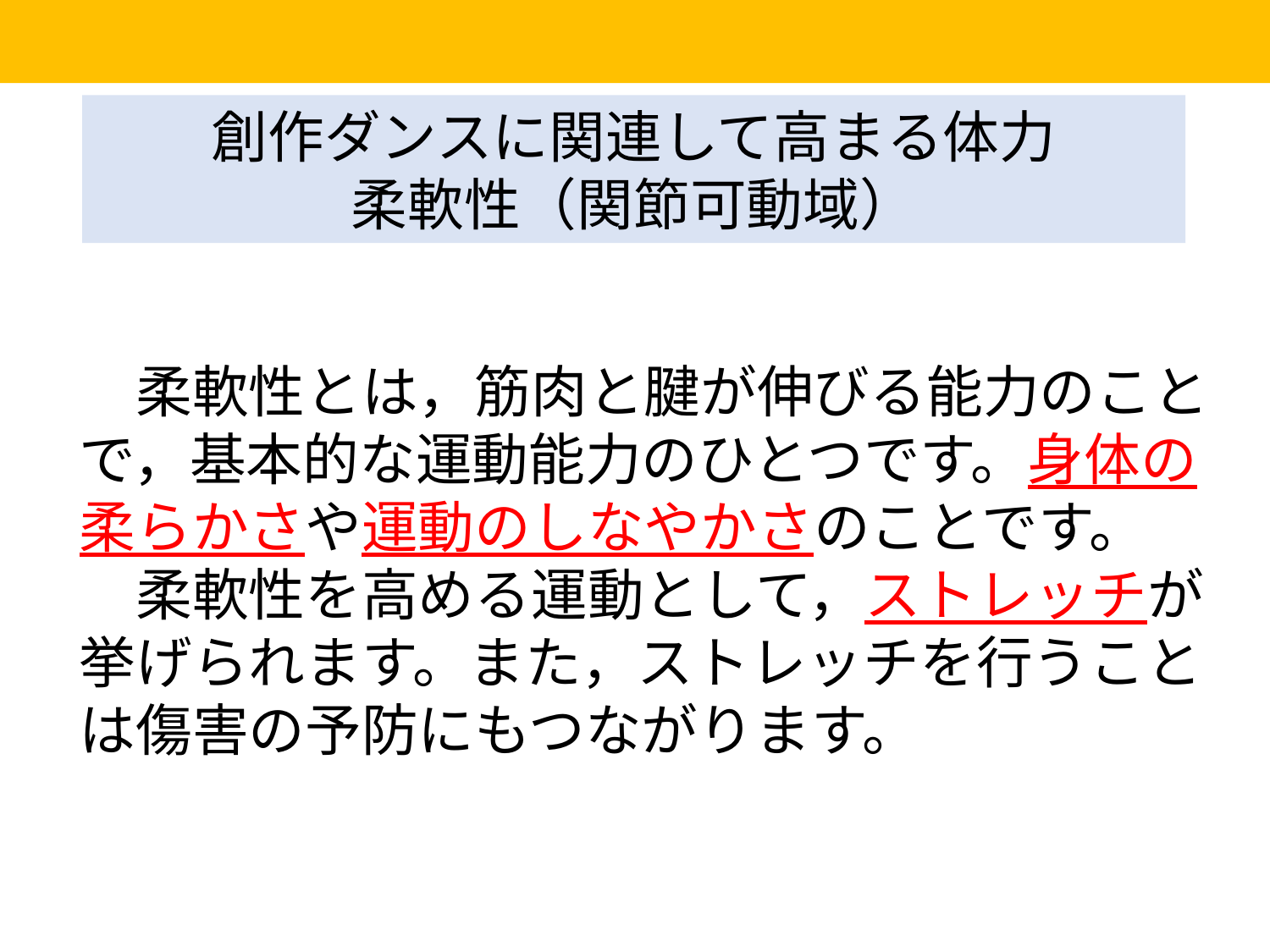

創作ダンスに関連して高まる体力
柔軟性（関節可動域）
　柔軟性とは，筋肉と腱が伸びる能力のことで，基本的な運動能力のひとつです。身体の柔らかさや運動のしなやかさのことです。
　柔軟性を高める運動として，ストレッチが挙げられます。また，ストレッチを行うことは傷害の予防にもつながります。
#